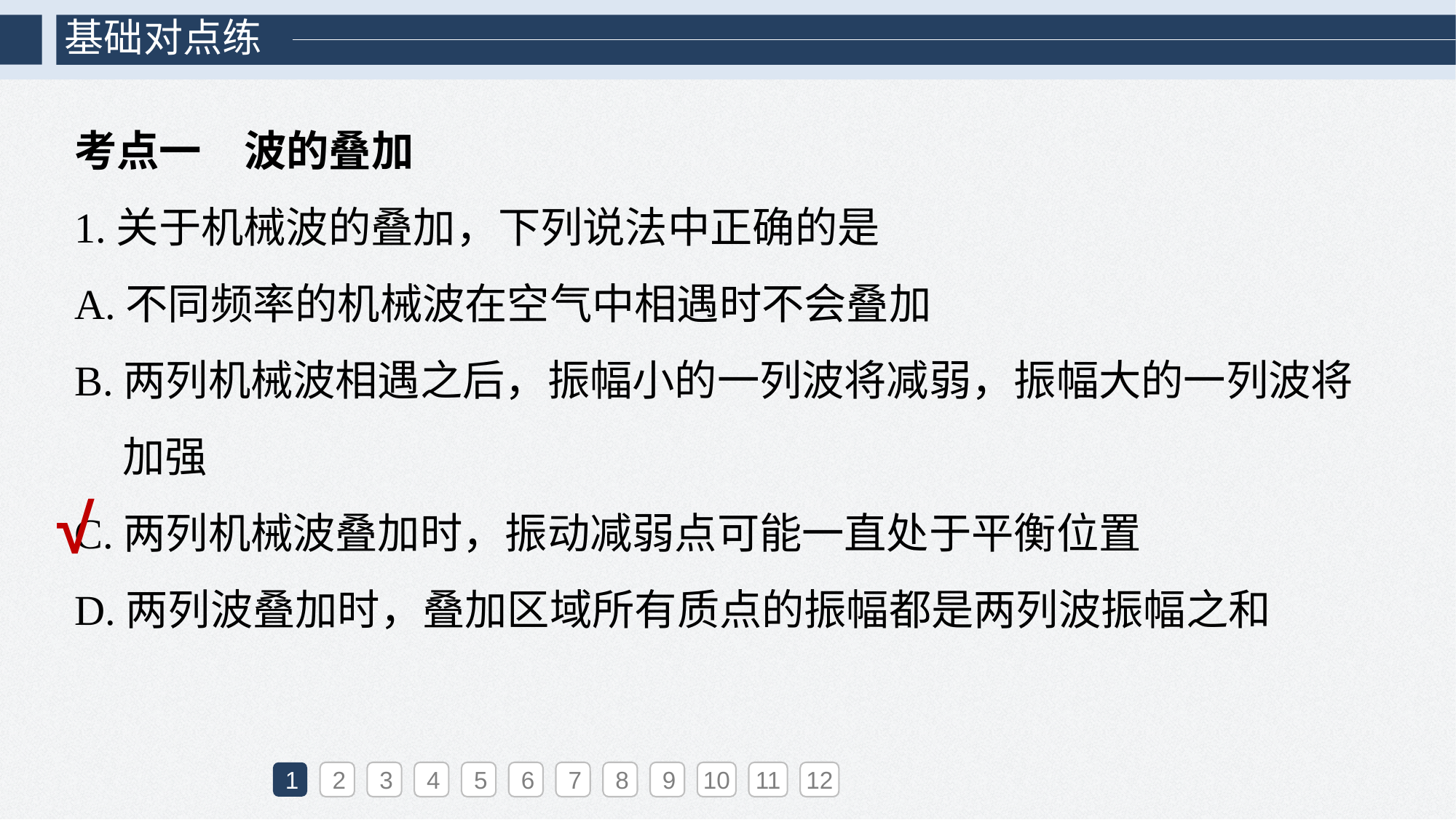

基础对点练

考点一　波的叠加
1.关于机械波的叠加，下列说法中正确的是
A.不同频率的机械波在空气中相遇时不会叠加
B.两列机械波相遇之后，振幅小的一列波将减弱，振幅大的一列波将
    加强
C.两列机械波叠加时，振动减弱点可能一直处于平衡位置
D.两列波叠加时，叠加区域所有质点的振幅都是两列波振幅之和
√
1
2
3
4
5
6
7
8
9
10
11
12